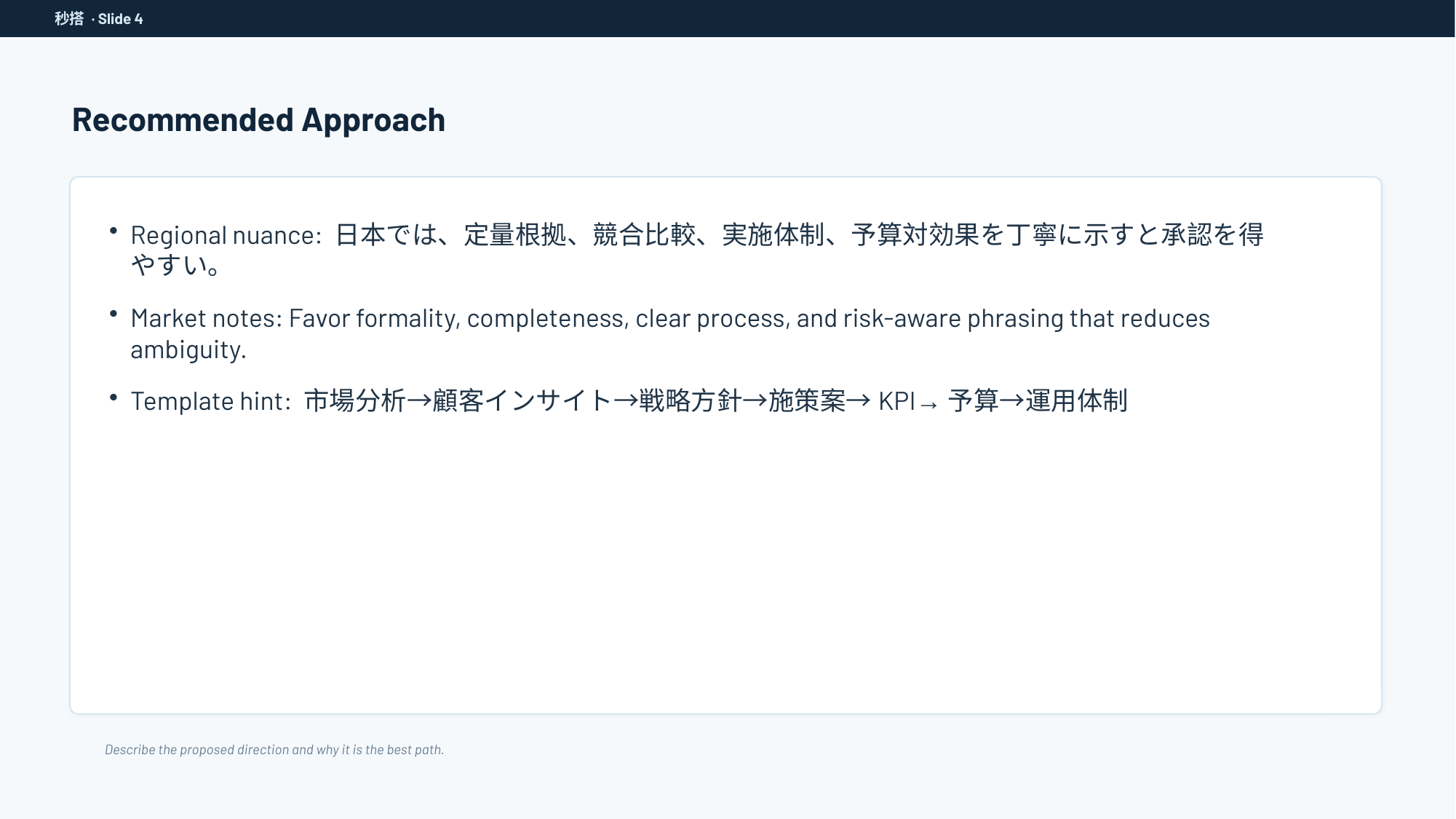

秒搭 · Slide 4
Recommended Approach

Regional nuance: 日本では、定量根拠、競合比較、実施体制、予算対効果を丁寧に示すと承認を得やすい。
Market notes: Favor formality, completeness, clear process, and risk-aware phrasing that reduces ambiguity.
Template hint: 市場分析→顧客インサイト→戦略方針→施策案→KPI→予算→運用体制
Describe the proposed direction and why it is the best path.